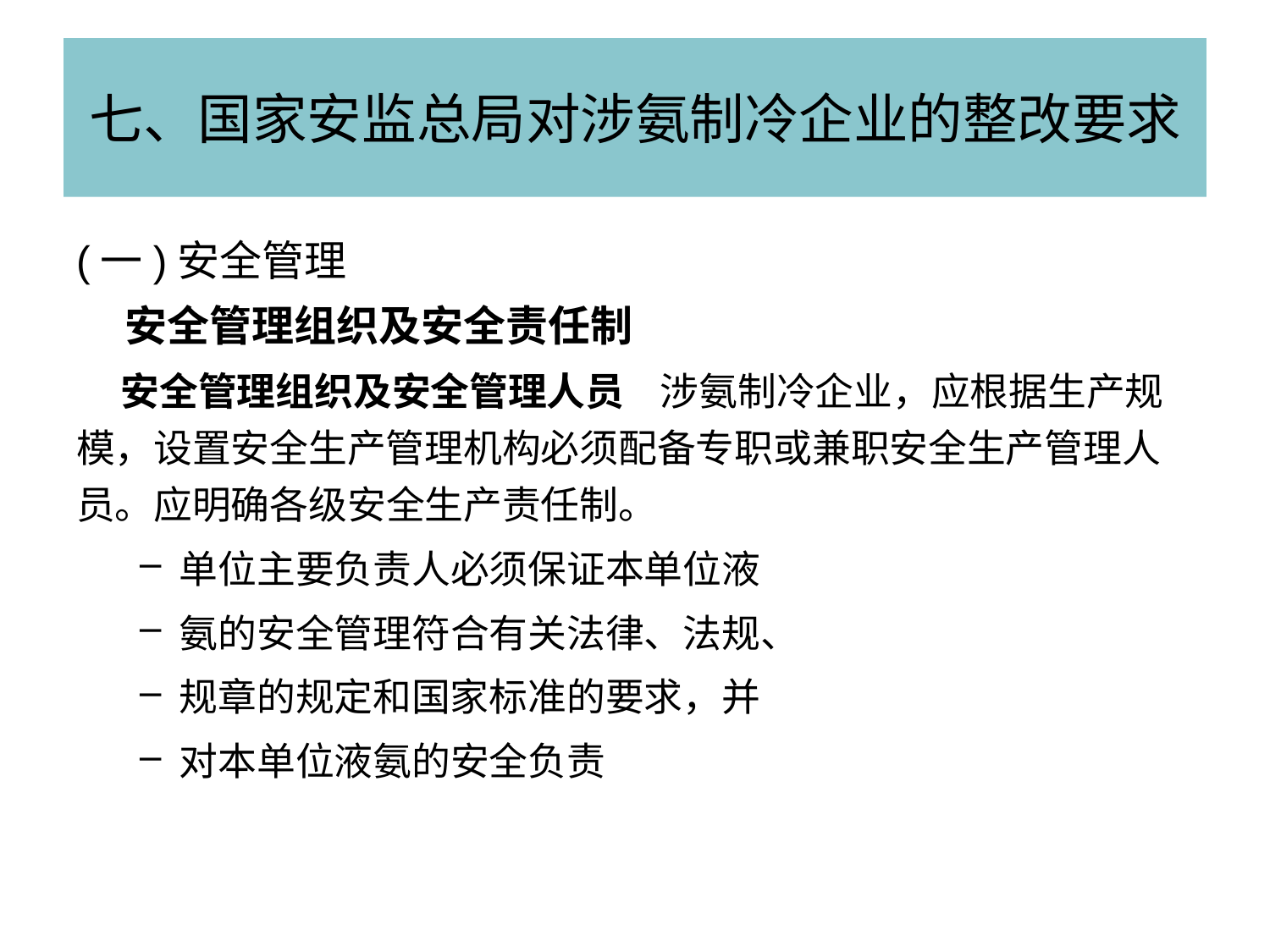

# 七、国家安监总局对涉氨制冷企业的整改要求
(一)安全管理
    安全管理组织及安全责任制
    安全管理组织及安全管理人员    涉氨制冷企业，应根据生产规模，设置安全生产管理机构必须配备专职或兼职安全生产管理人员。应明确各级安全生产责任制。
单位主要负责人必须保证本单位液
氨的安全管理符合有关法律、法规、
规章的规定和国家标准的要求，并
对本单位液氨的安全负责
60